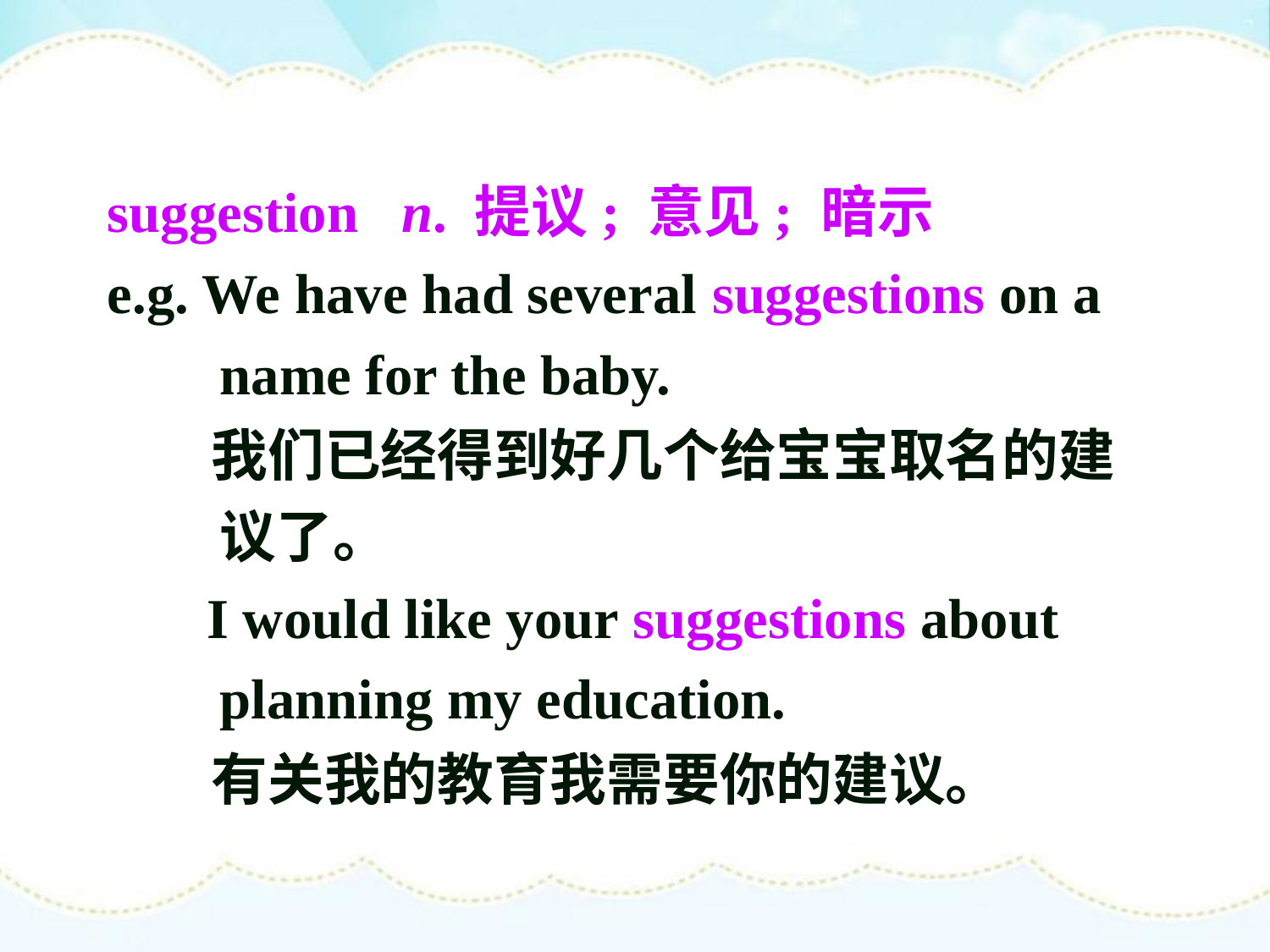

suggestion   n. 提议; 意见; 暗示
e.g. We have had several suggestions on a name for the baby.
       我们已经得到好几个给宝宝取名的建议了。
       I would like your suggestions about planning my education.
       有关我的教育我需要你的建议。